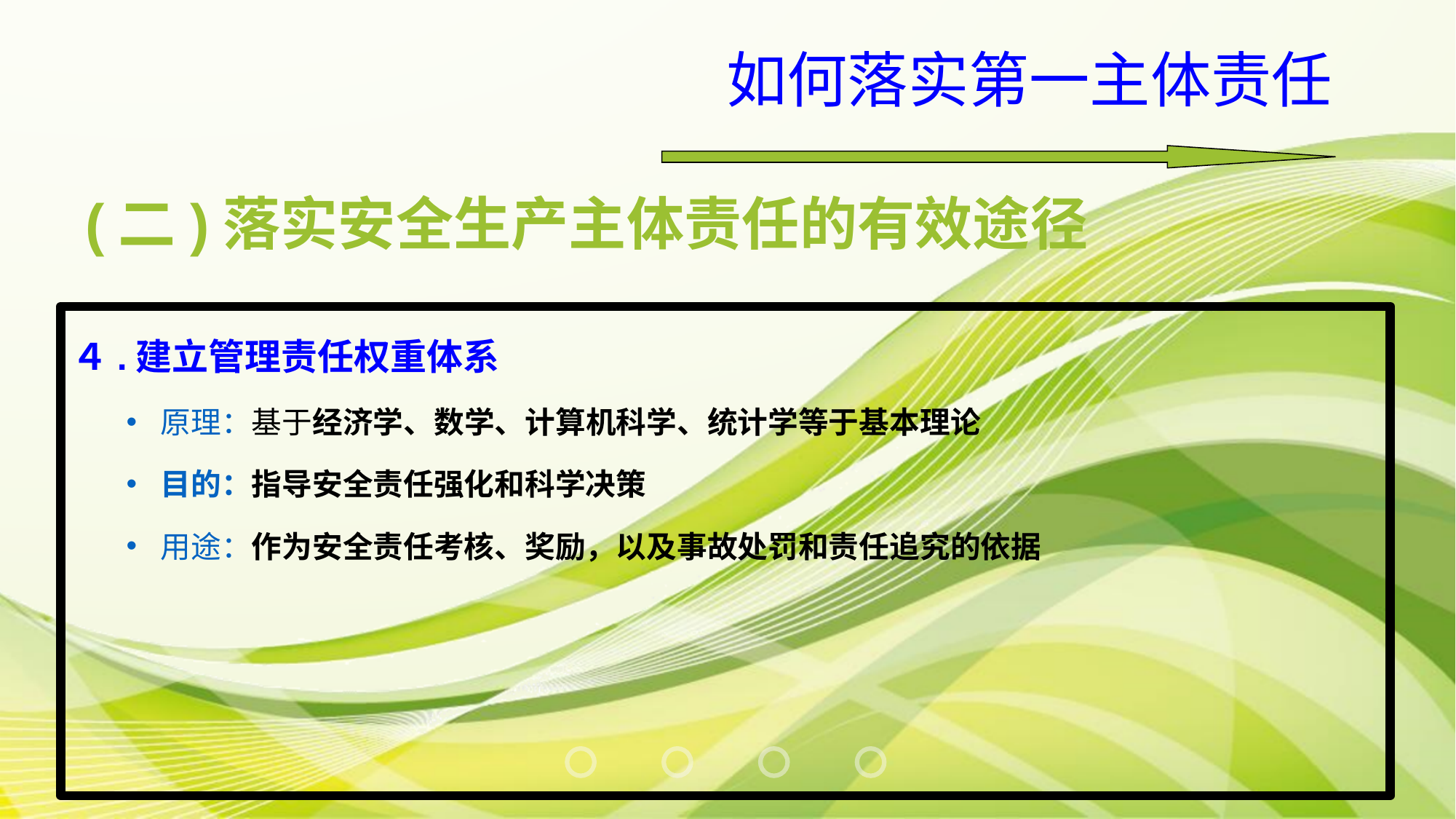

如何落实第一主体责任

(二)落实安全生产主体责任的有效途径
４.建立管理责任权重体系
原理：基于经济学、数学、计算机科学、统计学等于基本理论
目的：指导安全责任强化和科学决策
用途：作为安全责任考核、奖励，以及事故处罚和责任追究的依据